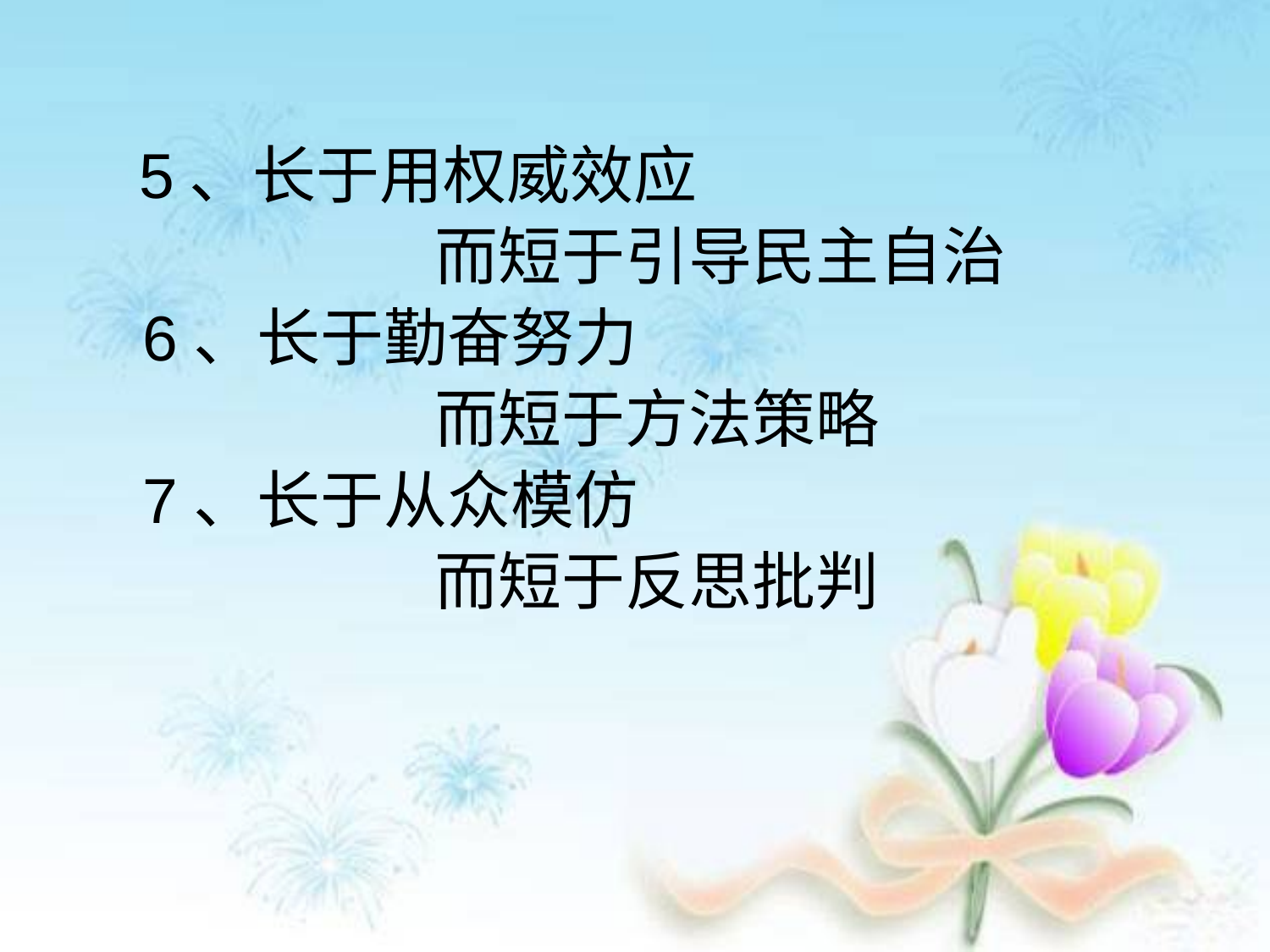

#
  5、长于用权威效应
                      而短于引导民主自治
  6、长于勤奋努力
                      而短于方法策略
  7、长于从众模仿
                      而短于反思批判